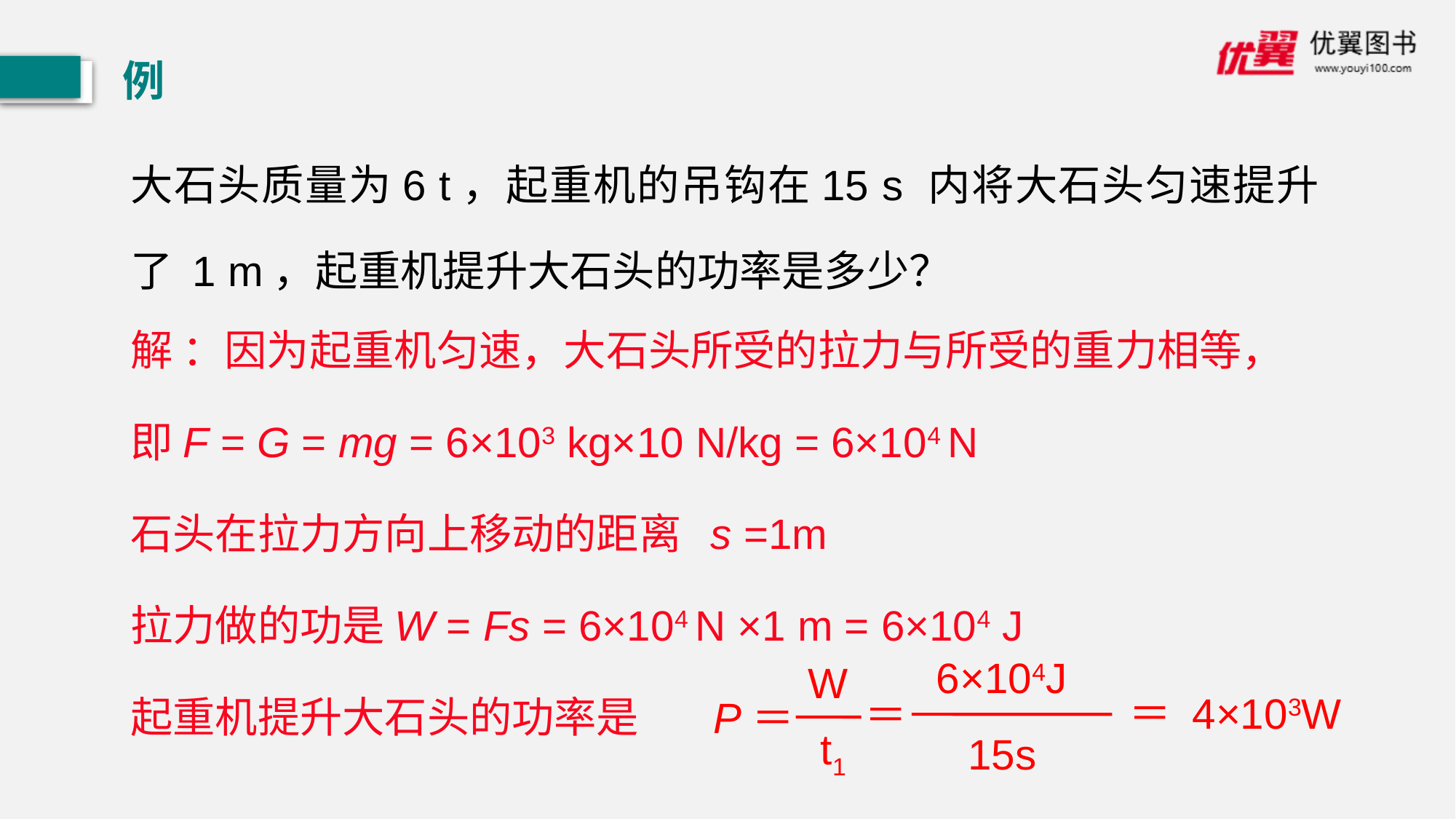

例

大石头质量为6 t，起重机的吊钩在15 s 内将大石头匀速提升了 1 m，起重机提升大石头的功率是多少？
解 ：因为起重机匀速，大石头所受的拉力与所受的重力相等，
即F = G = mg = 6×103 kg×10 N/kg = 6×104 N
石头在拉力方向上移动的距离  s =1m
拉力做的功是W = Fs = 6×104 N ×1 m = 6×104 J
起重机提升大石头的功率是
6×104J
W

t1
＝
4×103W
＝
P＝

15s